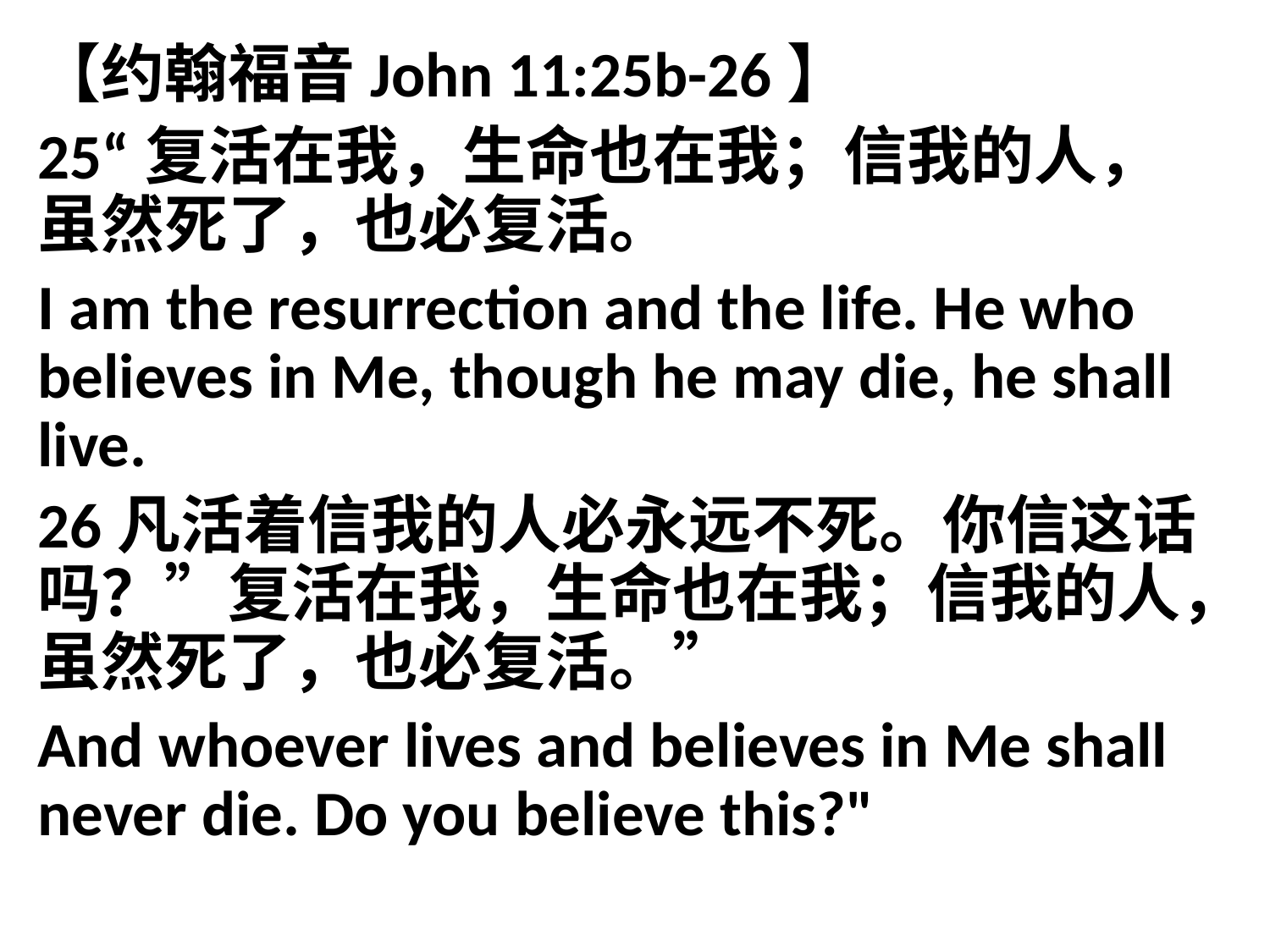

【约翰福音John 11:25b-26】
25“复活在我，生命也在我；信我的人，虽然死了，也必复活。
I am the resurrection and the life. He who believes in Me, though he may die, he shall live.
26凡活着信我的人必永远不死。你信这话吗？”复活在我，生命也在我；信我的人，虽然死了，也必复活。”
And whoever lives and believes in Me shall never die. Do you believe this?"